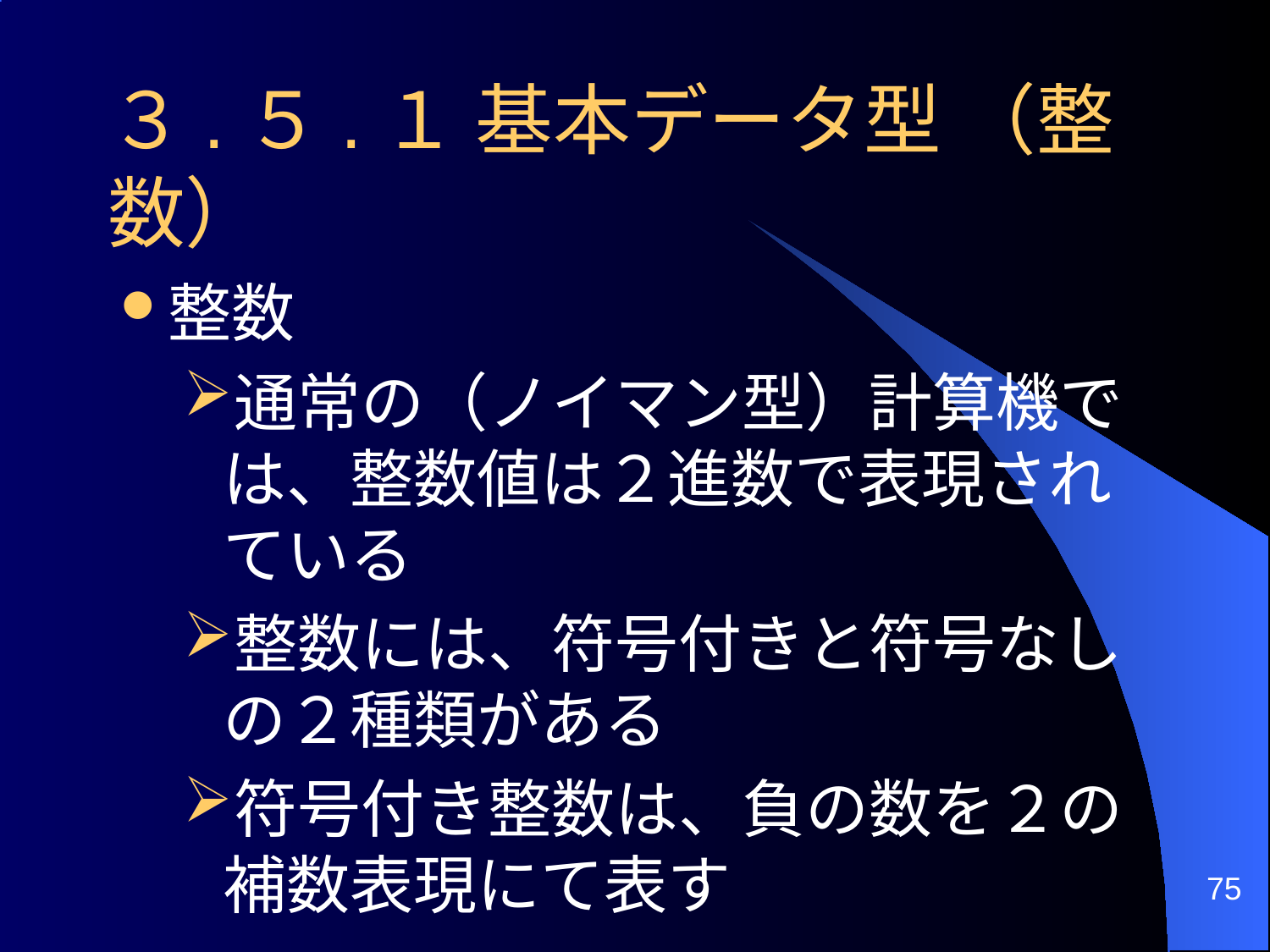

# ３.５.１ 基本データ型 （整数）
整数
通常の（ノイマン型）計算機では、整数値は２進数で表現されている
整数には、符号付きと符号なしの２種類がある
符号付き整数は、負の数を２の補数表現にて表す
75